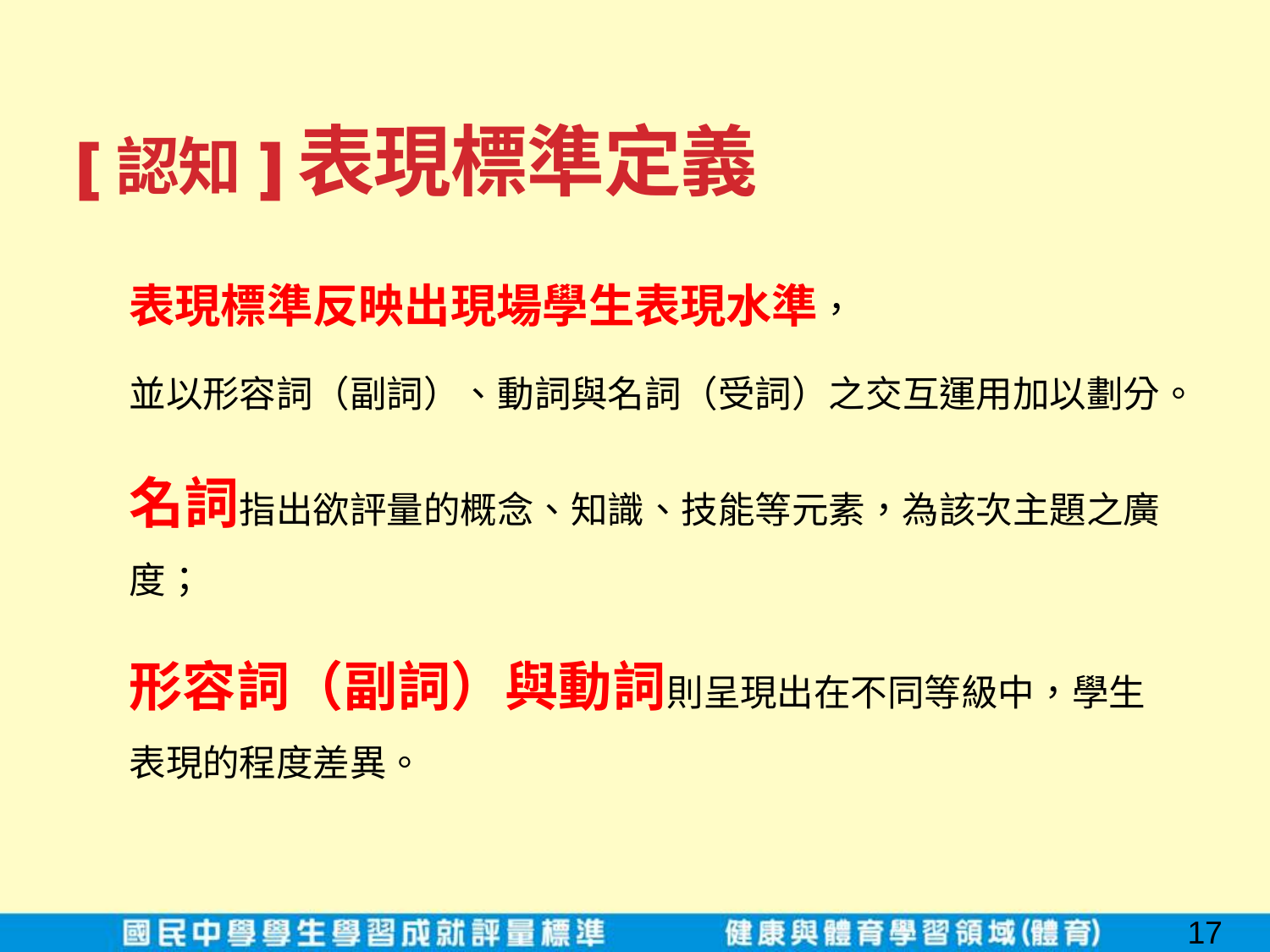

# [認知]表現標準定義
表現標準反映出現場學生表現水準，
並以形容詞（副詞）、動詞與名詞（受詞）之交互運用加以劃分。
名詞指出欲評量的概念、知識、技能等元素，為該次主題之廣度；
形容詞（副詞）與動詞則呈現出在不同等級中，學生表現的程度差異。
17